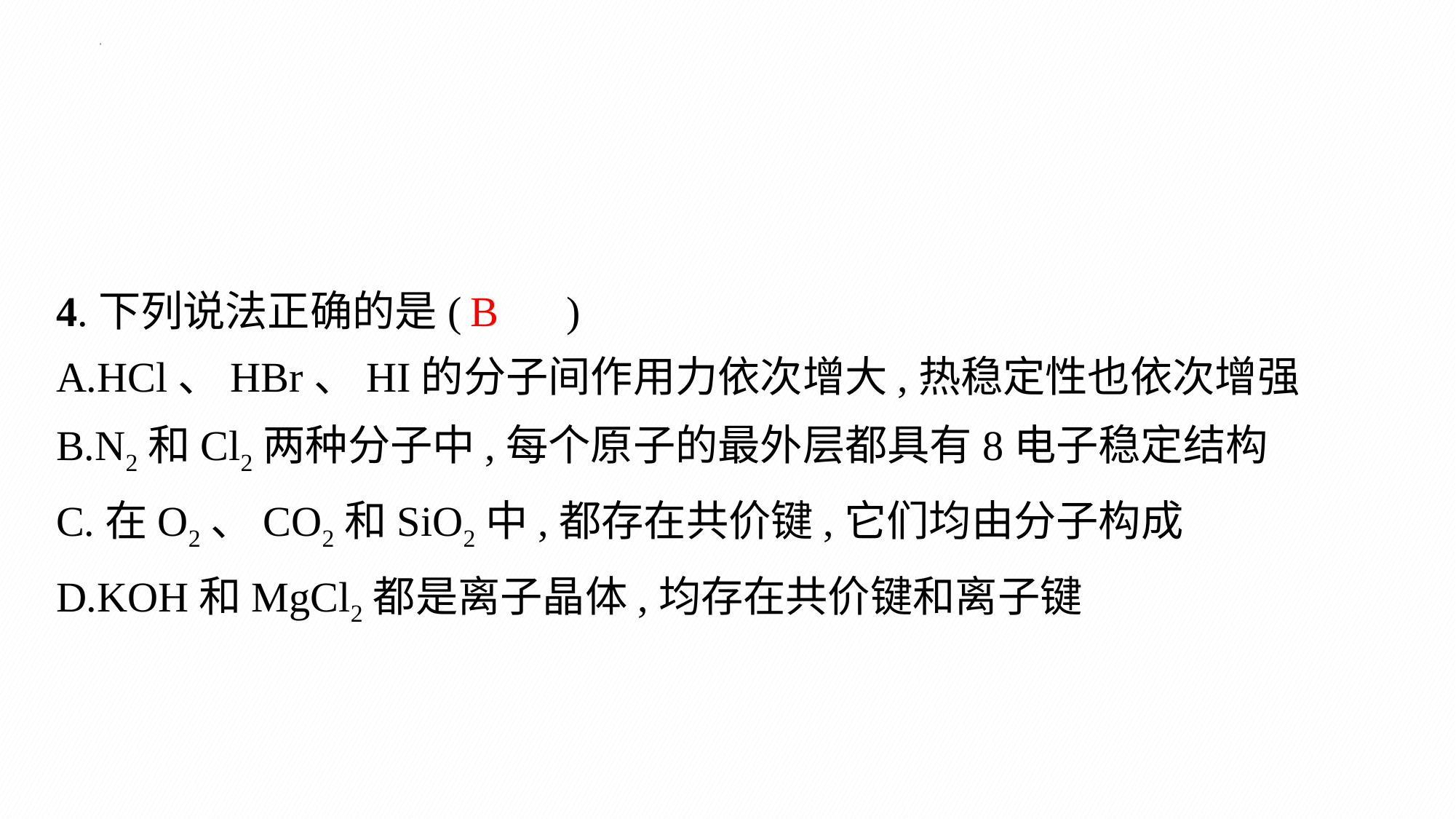

4.下列说法正确的是(　　)
A.HCl、HBr、HI的分子间作用力依次增大,热稳定性也依次增强
B.N2和Cl2两种分子中,每个原子的最外层都具有8电子稳定结构
C.在O2、CO2和SiO2中,都存在共价键,它们均由分子构成
D.KOH和MgCl2都是离子晶体,均存在共价键和离子键
B